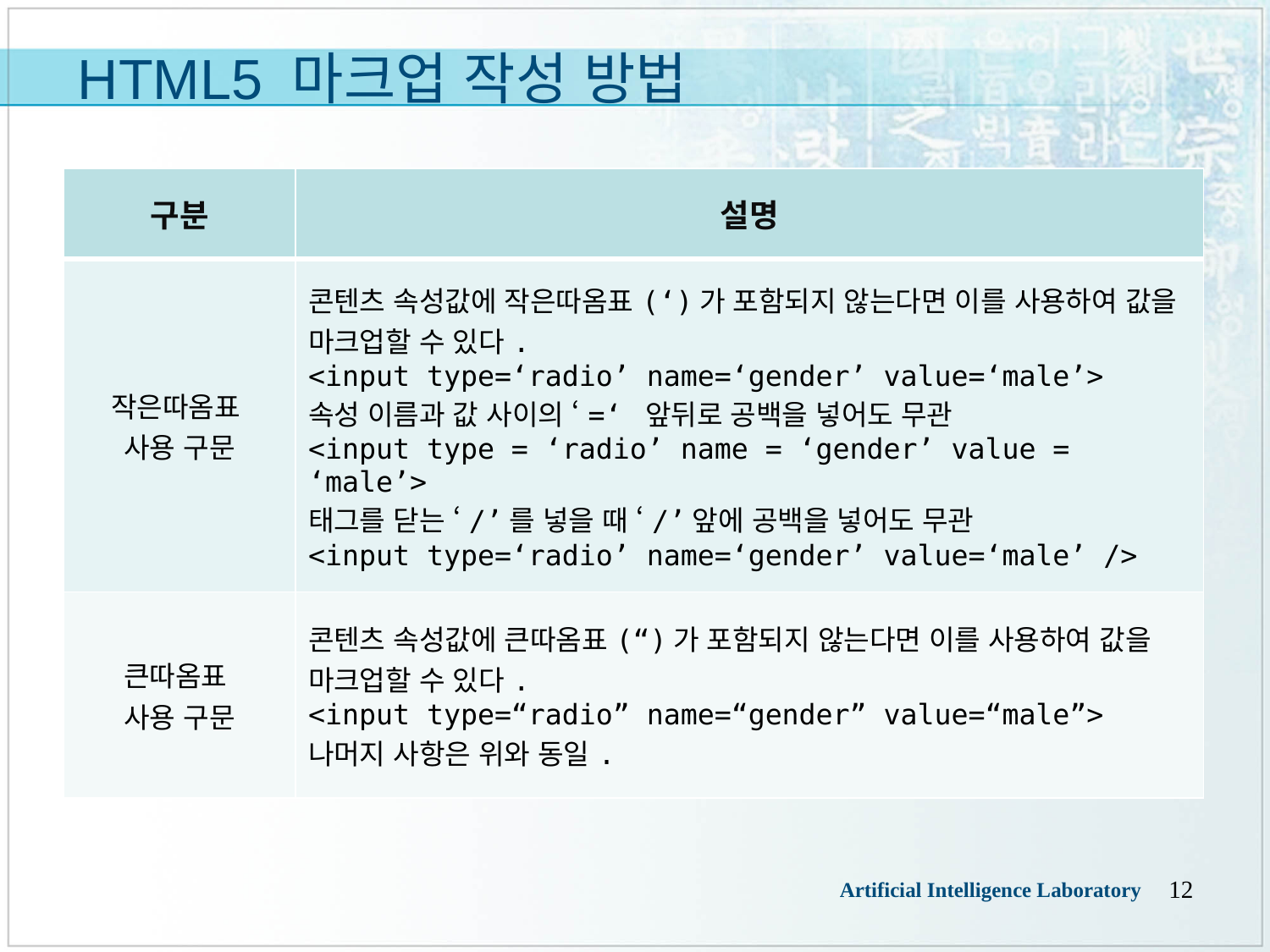

# HTML5 마크업 작성 방법
| 구분 | 설명 |
| --- | --- |
| 작은따옴표 사용 구문 | 콘텐츠 속성값에 작은따옴표(‘)가 포함되지 않는다면 이를 사용하여 값을 마크업할 수 있다. <input type=‘radio’ name=‘gender’ value=‘male’> 속성 이름과 값 사이의 ‘=‘ 앞뒤로 공백을 넣어도 무관 <input type = ‘radio’ name = ‘gender’ value = ‘male’> 태그를 닫는 ‘/’를 넣을 때 ‘/’앞에 공백을 넣어도 무관 <input type=‘radio’ name=‘gender’ value=‘male’ /> |
| 큰따옴표 사용 구문 | 콘텐츠 속성값에 큰따옴표(“)가 포함되지 않는다면 이를 사용하여 값을 마크업할 수 있다. <input type=“radio” name=“gender” value=“male”> 나머지 사항은 위와 동일. |
12